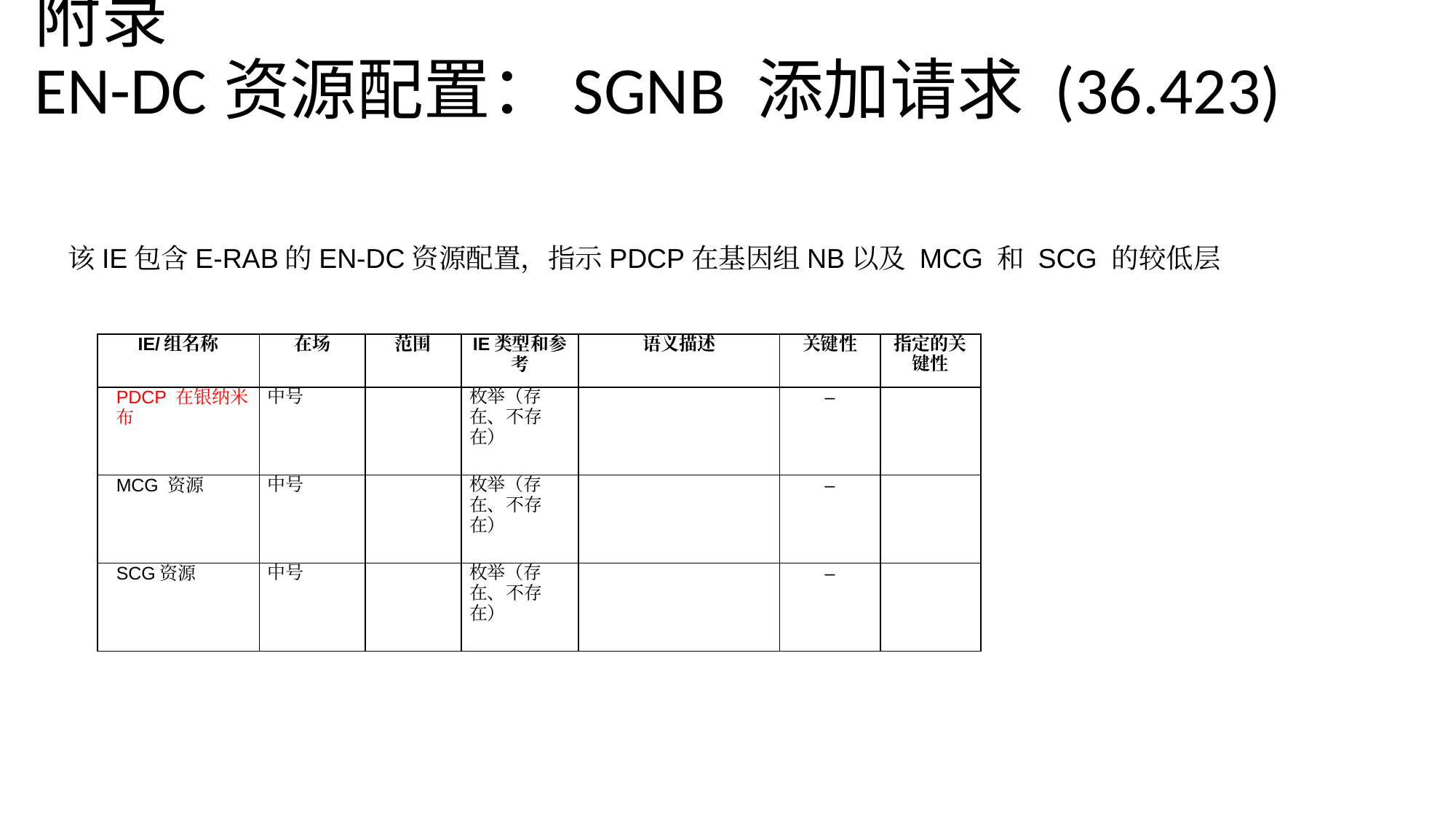

# 附录 EN-DC资源配置：SGNB 添加请求 (36.423)
该IE包含E-RAB的EN-DC资源配置，指示PDCP在基因组NB以及 MCG 和 SCG 的较低层
| IE/组名称 | 在场 | 范围 | IE类型和参考 | 语义描述 | 关键性 | 指定的关键性 |
| --- | --- | --- | --- | --- | --- | --- |
| PDCP 在银纳米布 | 中号 |  | 枚举（存在、不存在） |  | – |  |
| MCG 资源 | 中号 |  | 枚举（存在、不存在） |  | – |  |
| SCG资源 | 中号 |  | 枚举（存在、不存在） |  | – |  |